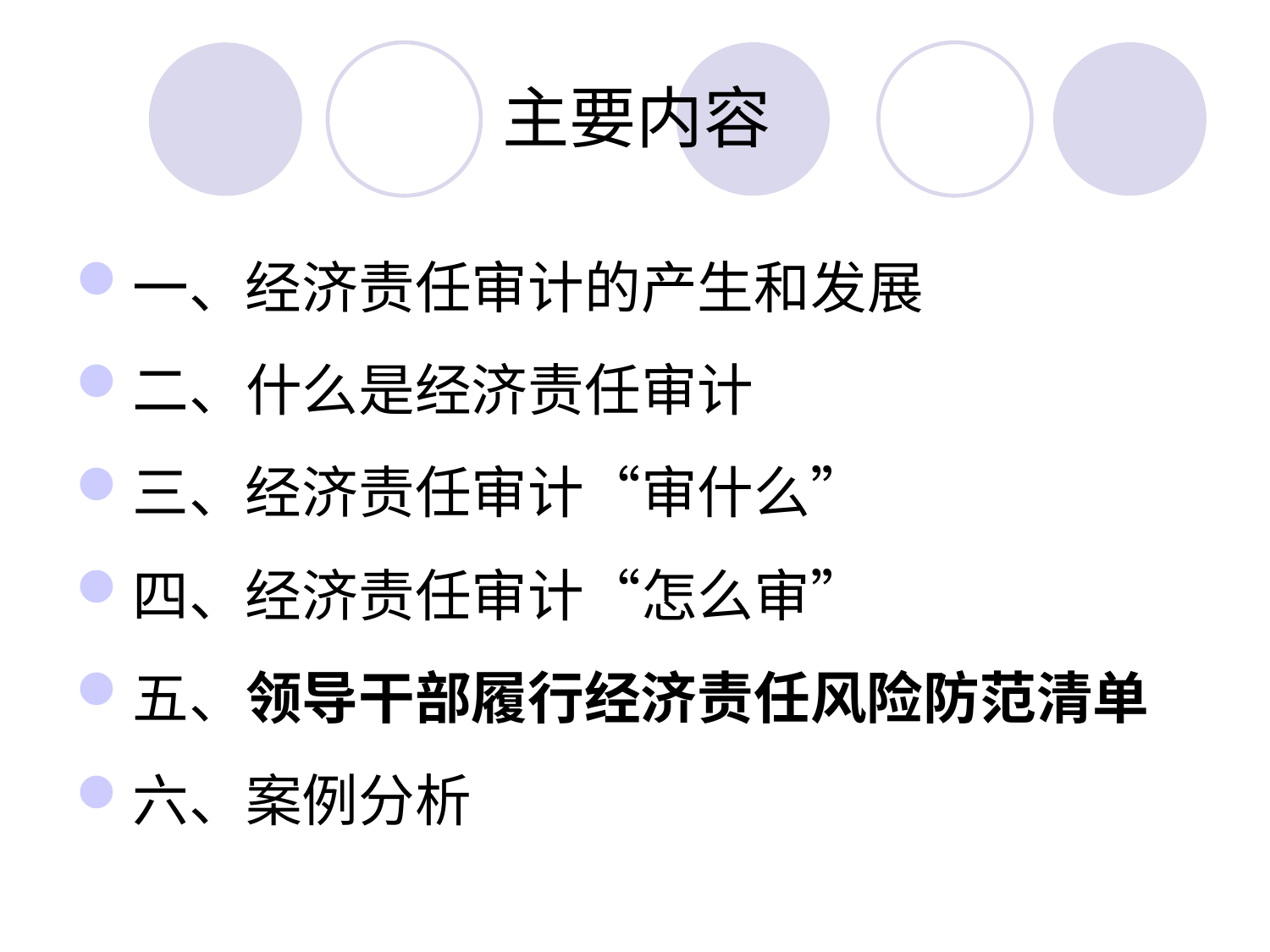

# 主要内容
一、经济责任审计的产生和发展
二、什么是经济责任审计
三、经济责任审计“审什么”
四、经济责任审计“怎么审”
五、领导干部履行经济责任风险防范清单
六、案例分析